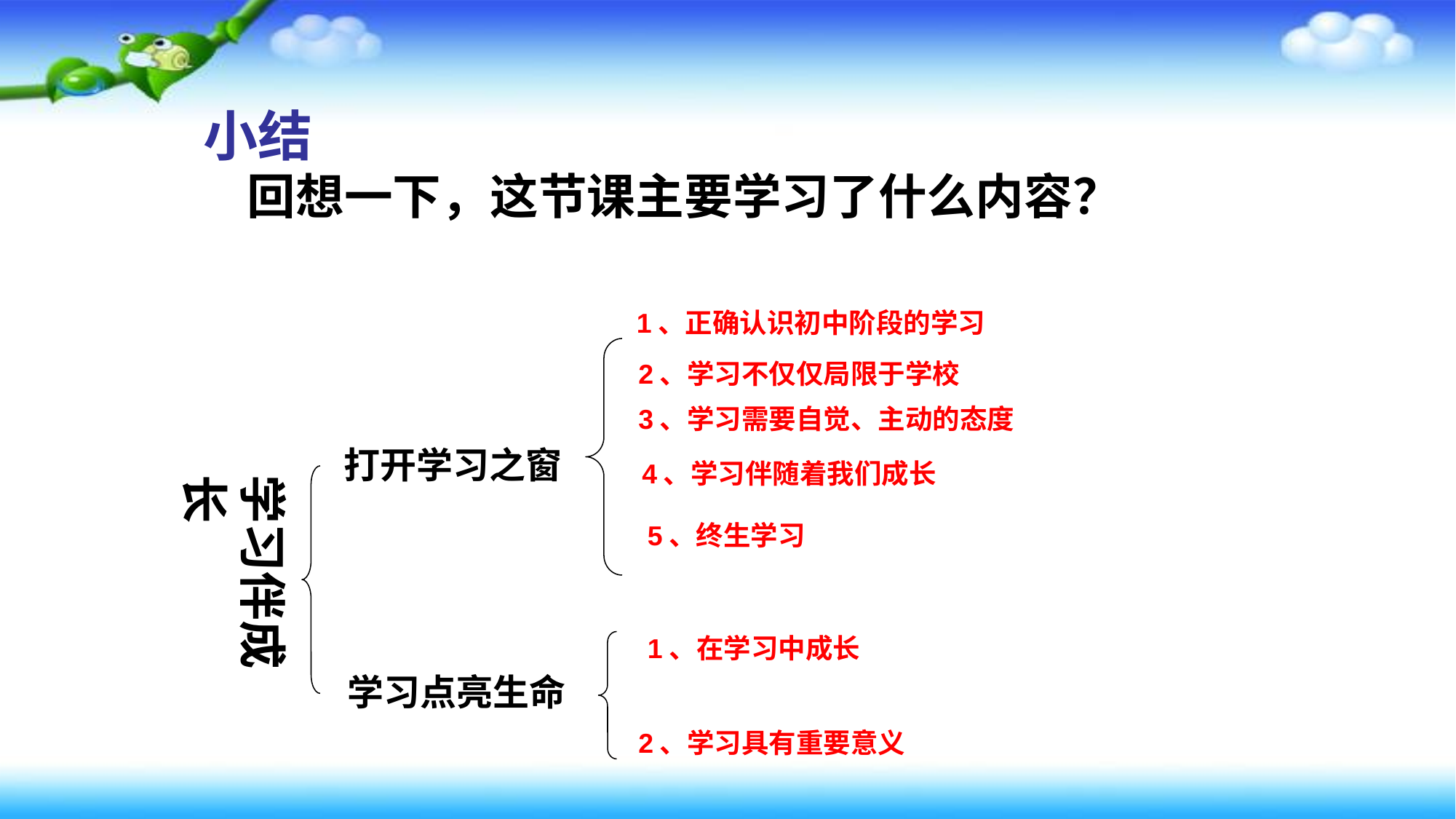

小结
回想一下，这节课主要学习了什么内容？
1、正确认识初中阶段的学习

2、学习不仅仅局限于学校
3、学习需要自觉、主动的态度
打开学习之窗
4、学习伴随着我们成长
学习伴成长

5、终生学习
1、在学习中成长

学习点亮生命
2、学习具有重要意义